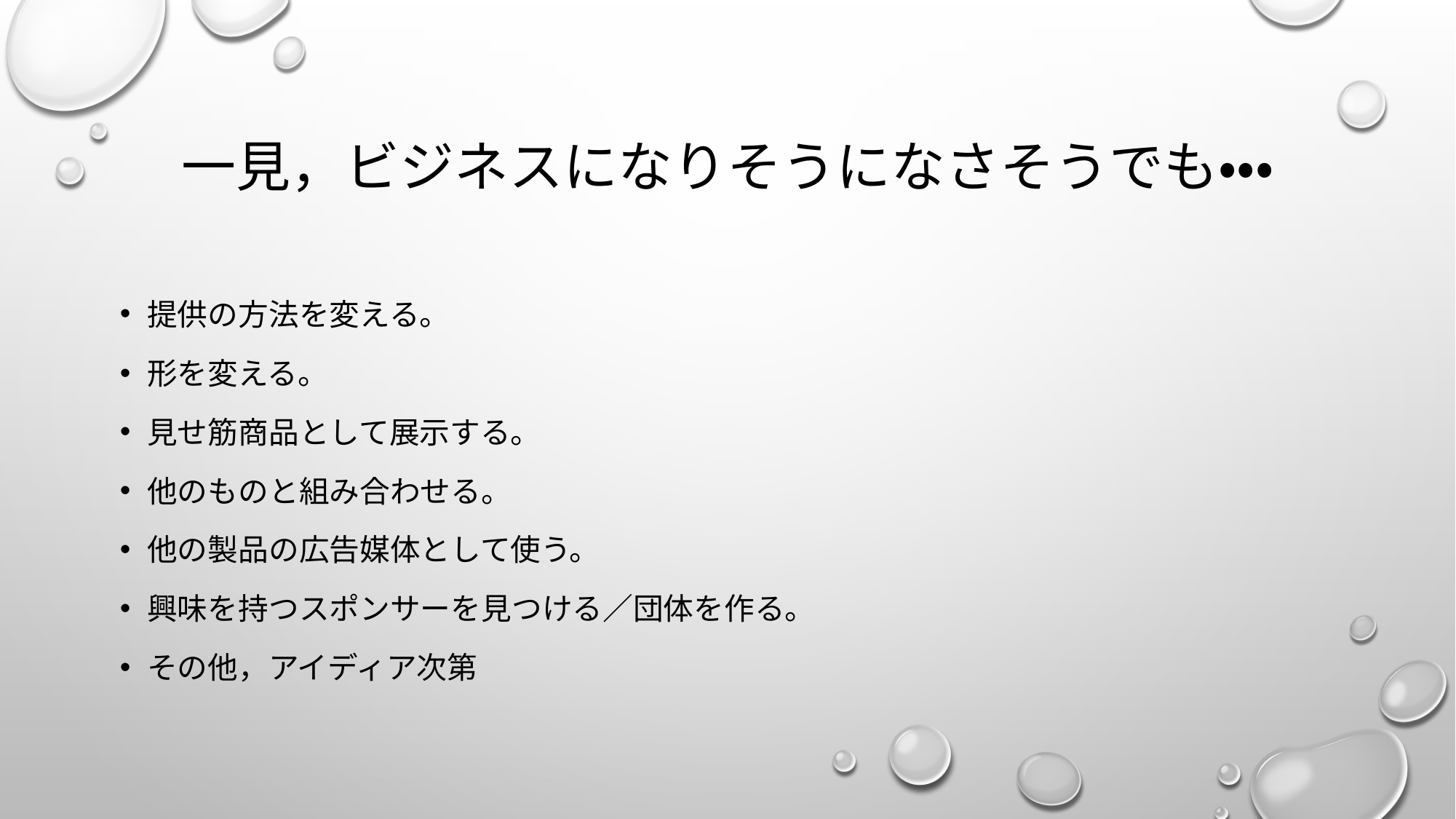

# 一見，ビジネスになりそうになさそうでも・・・
提供の方法を変える。
形を変える。
見せ筋商品として展示する。
他のものと組み合わせる。
他の製品の広告媒体として使う。
興味を持つスポンサーを見つける／団体を作る。
その他，アイディア次第